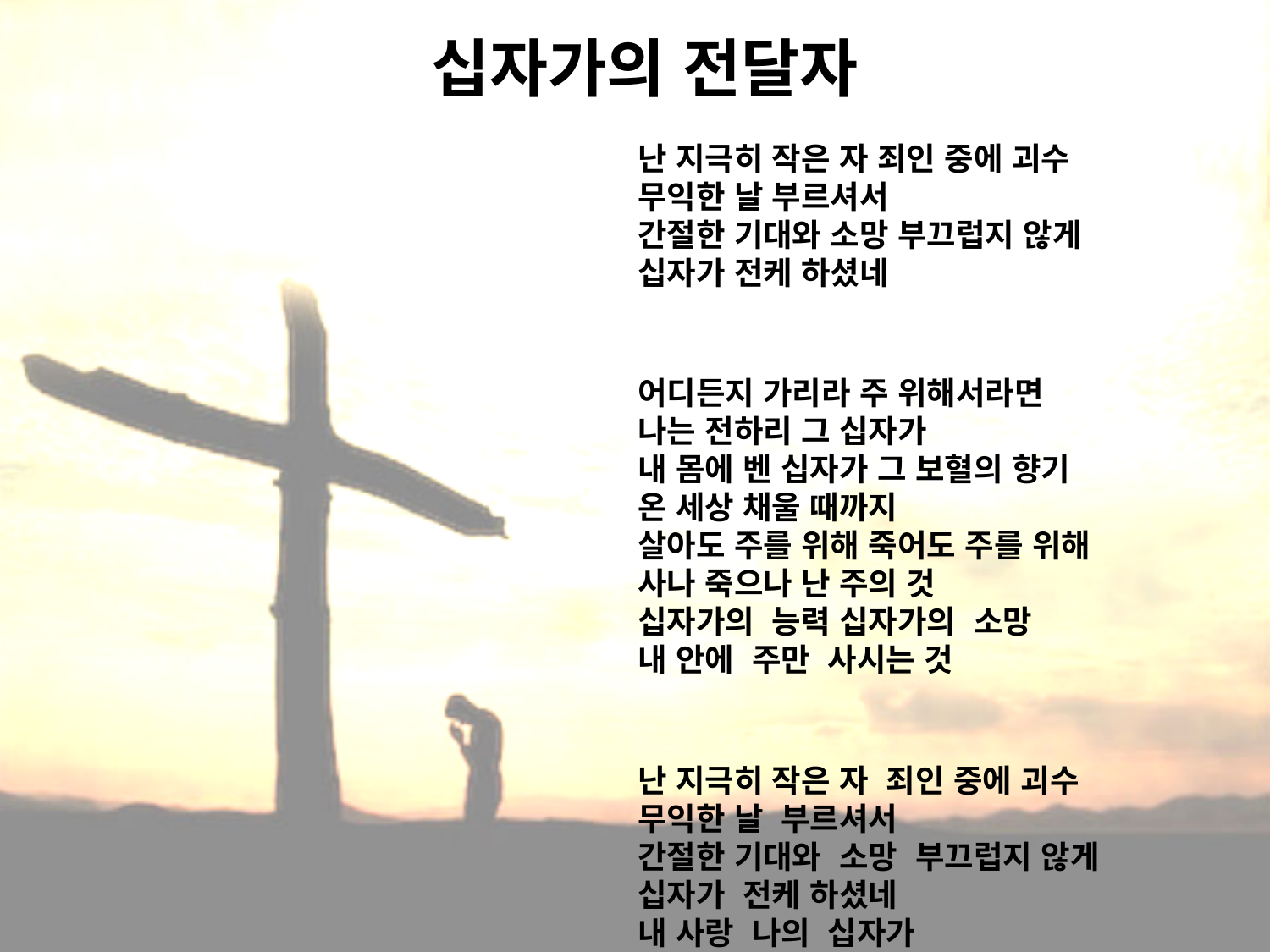

# 십자가의 전달자
난 지극히 작은 자 죄인 중에 괴수
무익한 날 부르셔서
간절한 기대와 소망 부끄럽지 않게
십자가 전케 하셨네
어디든지 가리라 주 위해서라면
나는 전하리 그 십자가
내 몸에 벤 십자가 그 보혈의 향기
온 세상 채울 때까지
살아도 주를 위해 죽어도 주를 위해
사나 죽으나 난 주의 것
십자가의  능력 십자가의  소망
내 안에  주만  사시는 것
난 지극히 작은 자  죄인 중에 괴수
무익한 날  부르셔서
간절한 기대와  소망  부끄럽지 않게
십자가  전케 하셨네
내 사랑  나의  십자가